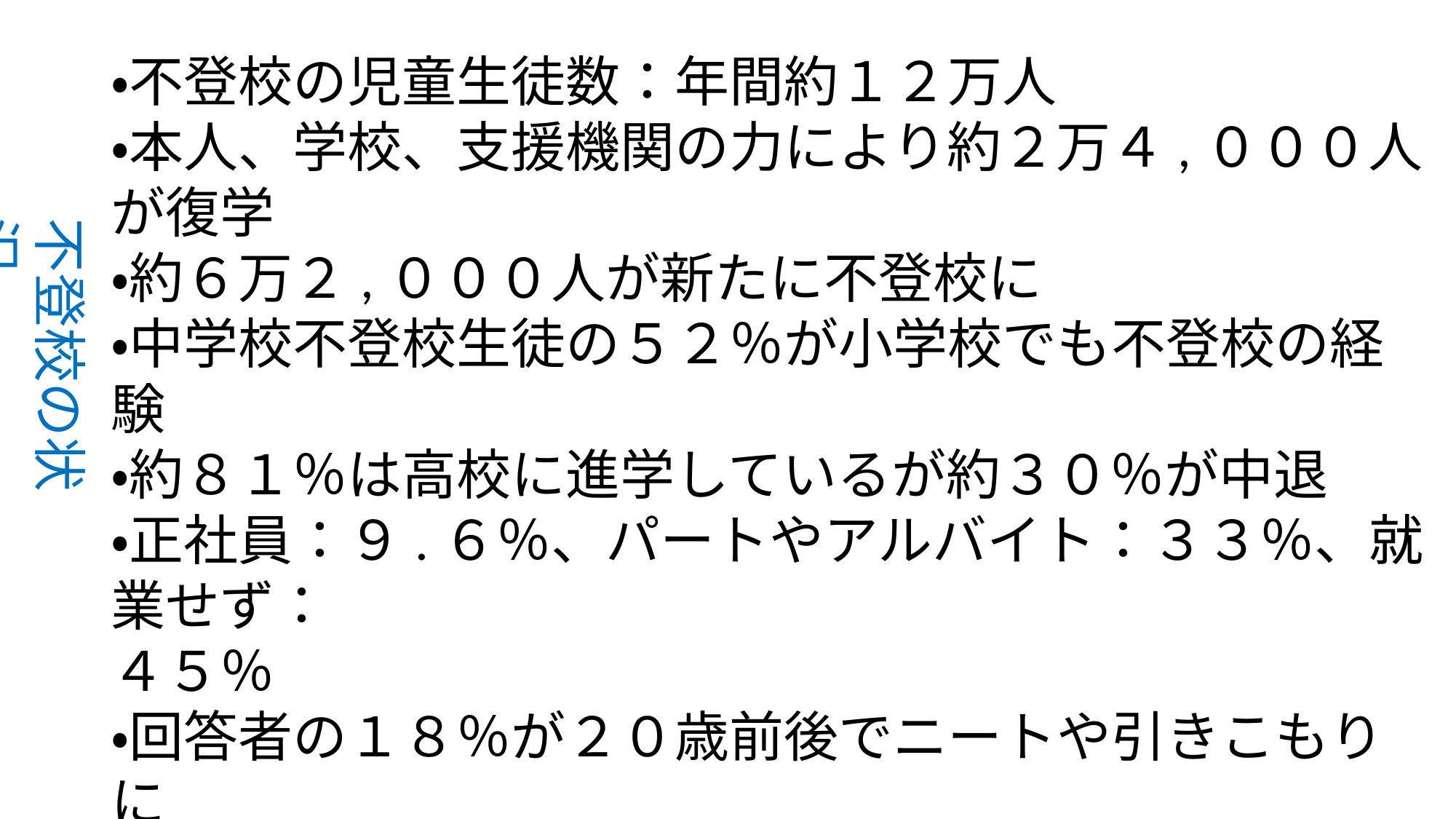

・不登校の児童生徒数：年間約１２万人
・本人、学校、支援機関の力により約２万４,０００人が復学
・約６万２,０００人が新たに不登校に
・中学校不登校生徒の５２％が小学校でも不登校の経験
・約８１％は高校に進学しているが約３０％が中退
・正社員：９.６％、パートやアルバイト：３３％、就業せず：
４５％
・回答者の１８％が２０歳前後でニートや引きこもりに
・新規の不登校及び不登校を解決せず義務教育を終えている約４万２,０００人への支援が必要
（未然予防と問題解決）が必要
不登校の状況